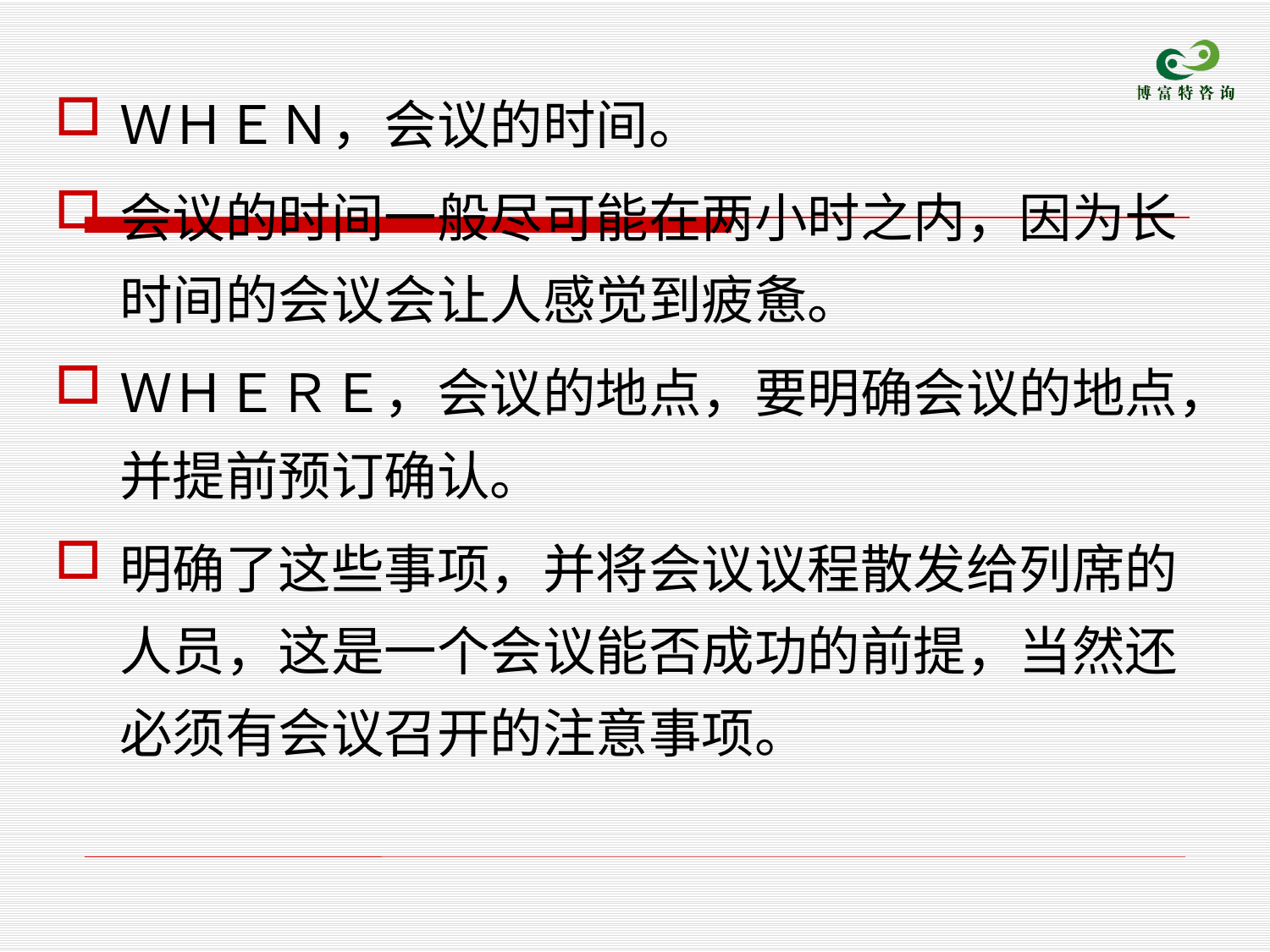

ＷＨＥＮ，会议的时间。
会议的时间一般尽可能在两小时之内，因为长时间的会议会让人感觉到疲惫。
ＷＨＥＲＥ，会议的地点，要明确会议的地点，并提前预订确认。
明确了这些事项，并将会议议程散发给列席的人员，这是一个会议能否成功的前提，当然还必须有会议召开的注意事项。
746